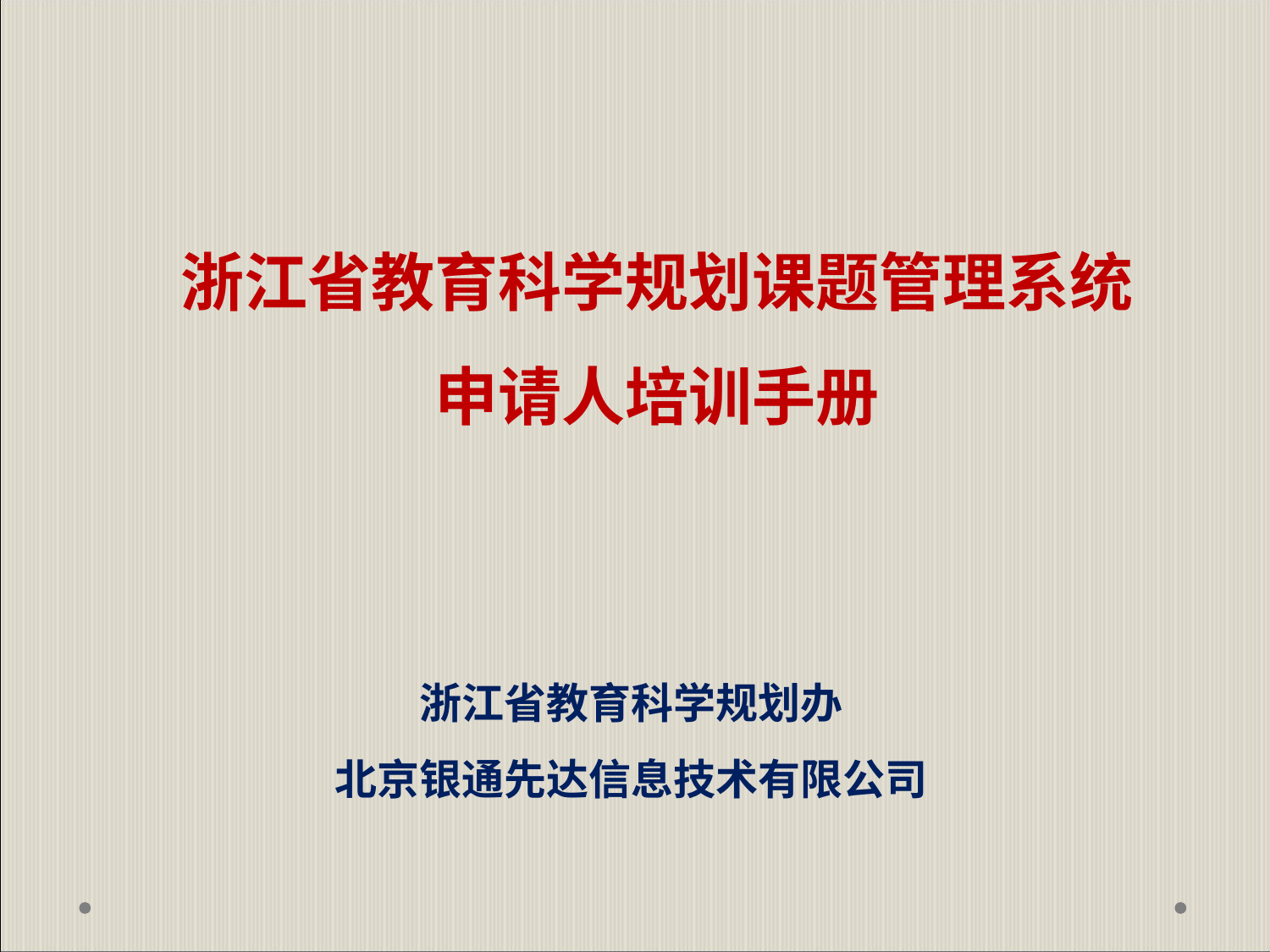

# 浙江省教育科学规划课题管理系统 申请人培训手册
浙江省教育科学规划办
北京银通先达信息技术有限公司